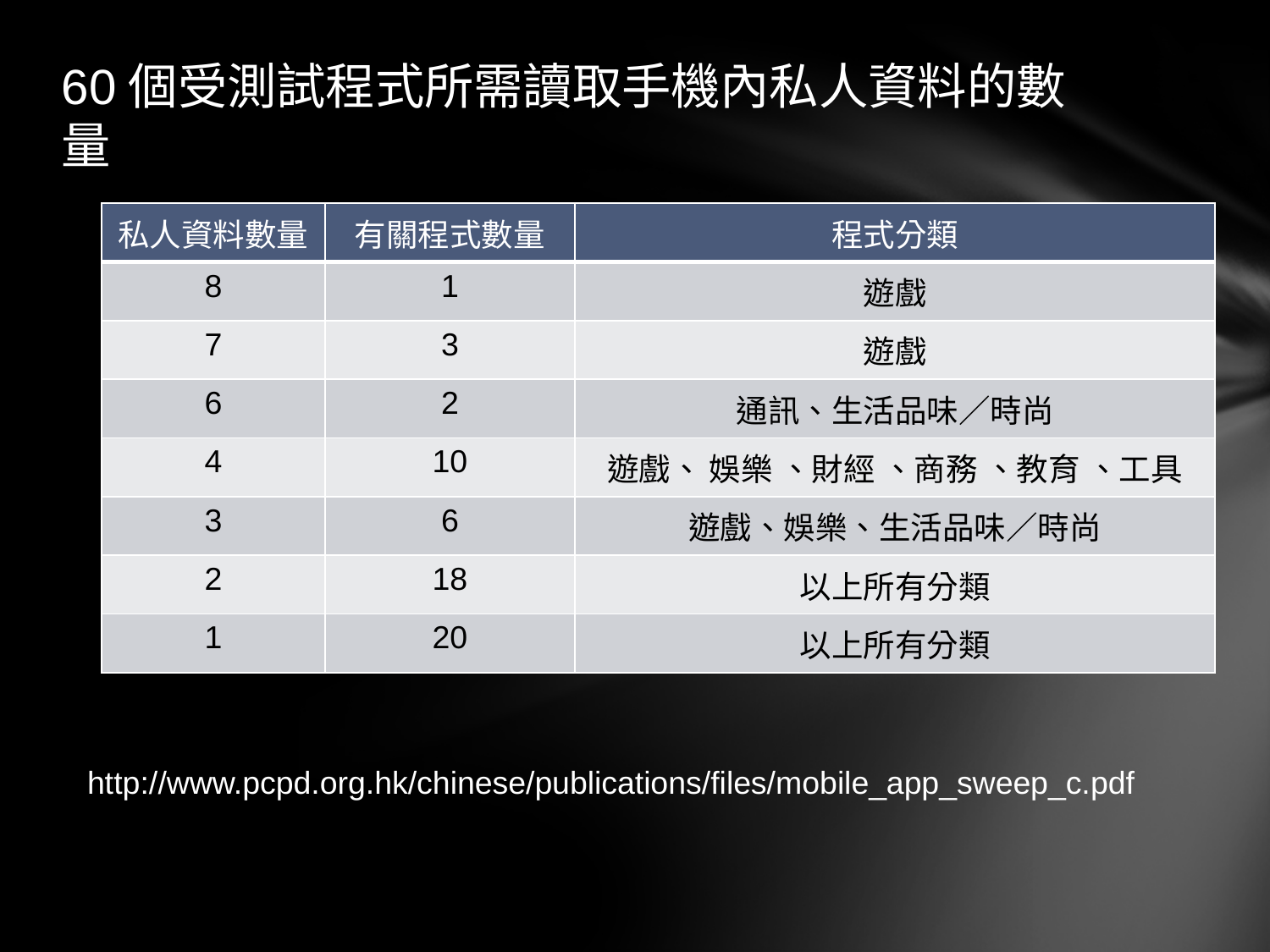

# 60個受測試程式所需讀取手機內私人資料的數量
| 私人資料數量 | 有關程式數量 | 程式分類 |
| --- | --- | --- |
| 8 | 1 | 遊戲 |
| 7 | 3 | 遊戲 |
| 6 | 2 | 通訊、生活品味／時尚 |
| 4 | 10 | 遊戲、 娛樂 、財經 、商務 、教育 、工具 |
| 3 | 6 | 遊戲、娛樂、生活品味／時尚 |
| 2 | 18 | 以上所有分類 |
| 1 | 20 | 以上所有分類 |
http://www.pcpd.org.hk/chinese/publications/files/mobile_app_sweep_c.pdf